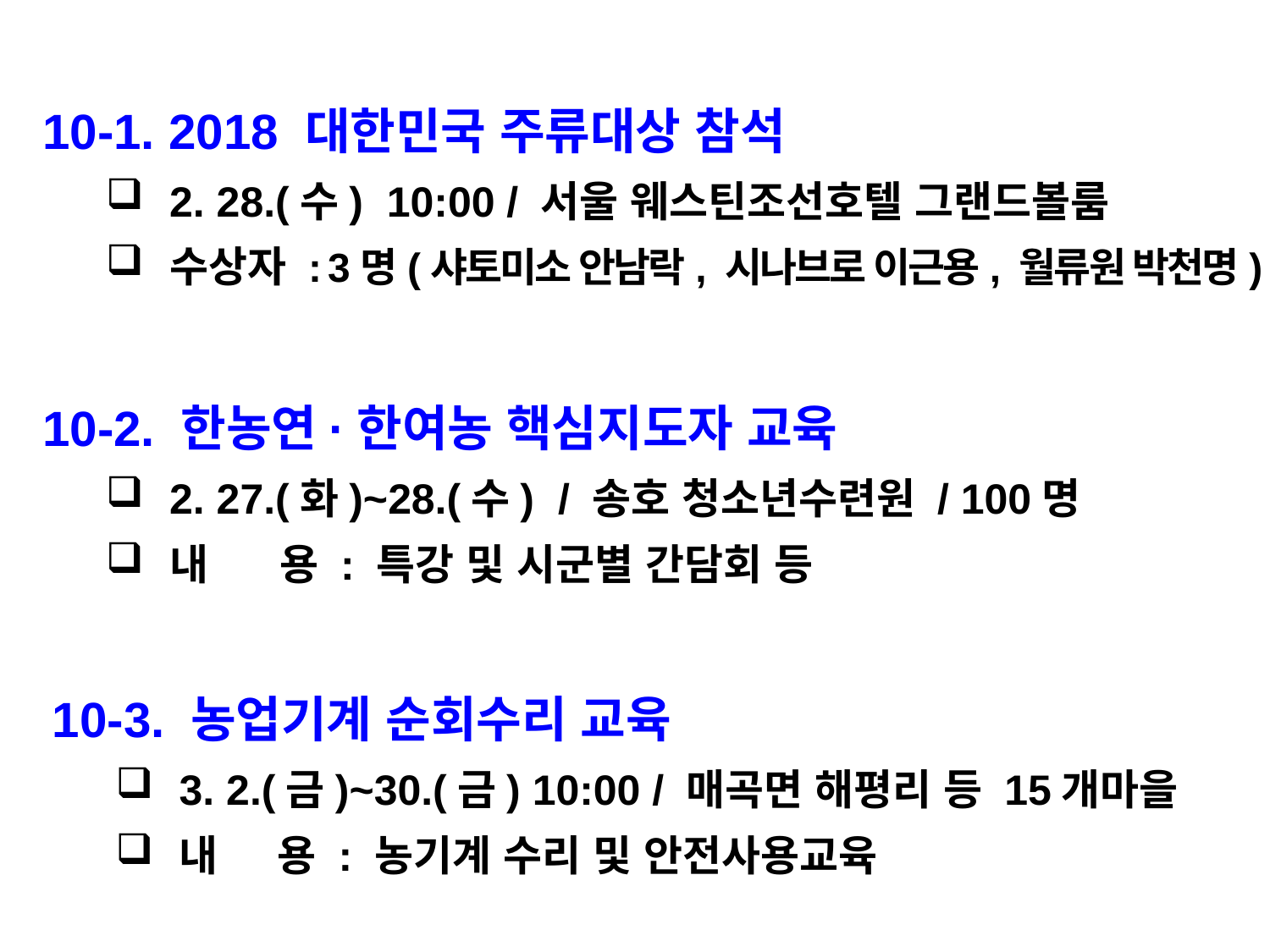

10-1. 2018 대한민국 주류대상 참석
2. 28.(수)  10:00 / 서울 웨스틴조선호텔 그랜드볼룸
수상자 : 3명(샤토미소 안남락, 시나브로 이근용, 월류원 박천명)

10-2. 한농연·한여농 핵심지도자 교육
2. 27.(화)~28.(수)  / 송호 청소년수련원 / 100명
내      용 : 특강 및 시군별 간담회 등

10-3. 농업기계 순회수리 교육
3. 2.(금)~30.(금) 10:00 / 매곡면 해평리 등 15개마을
내     용 : 농기계 수리 및 안전사용교육